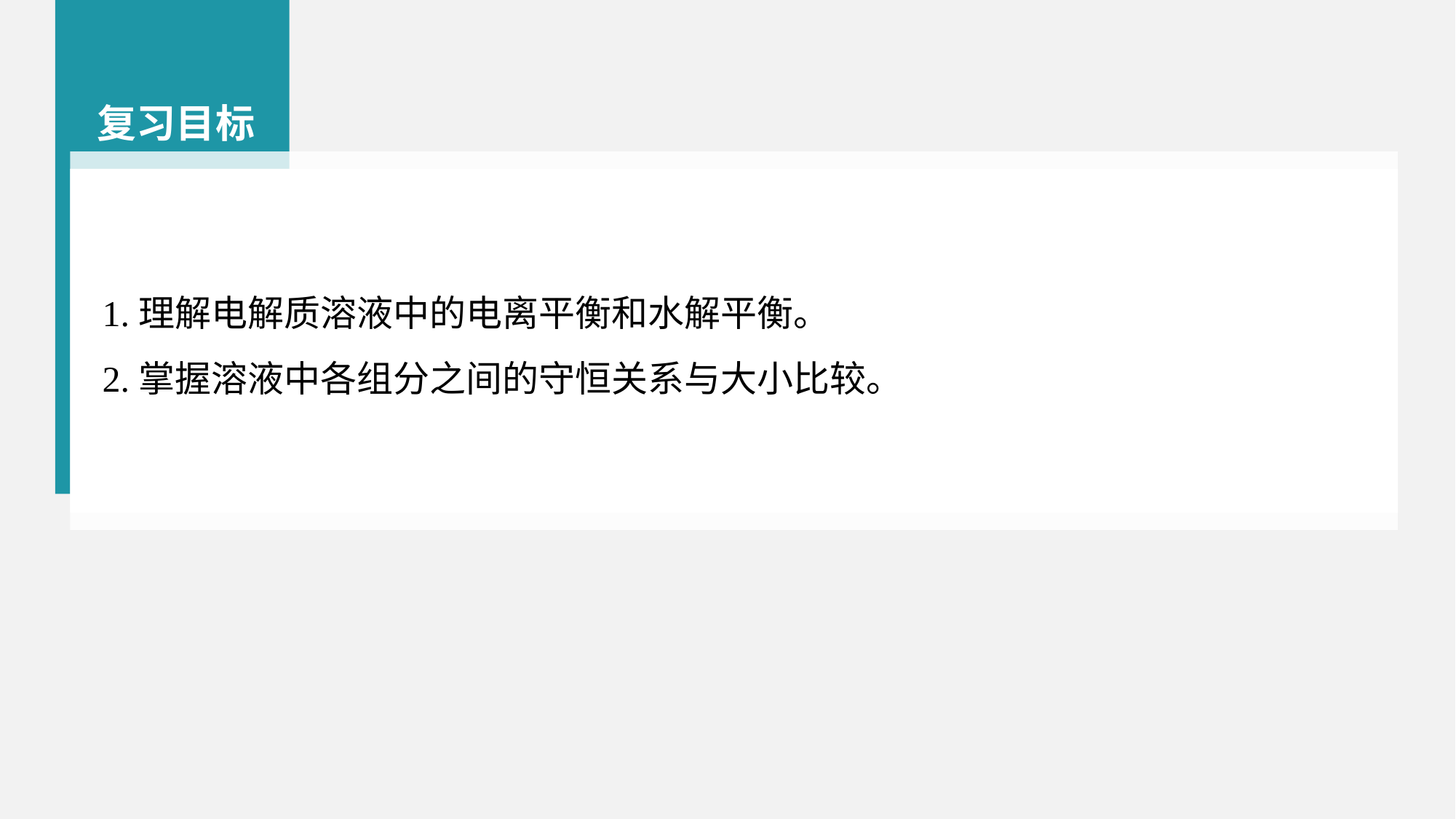

复习目标

1.理解电解质溶液中的电离平衡和水解平衡。
2.掌握溶液中各组分之间的守恒关系与大小比较。